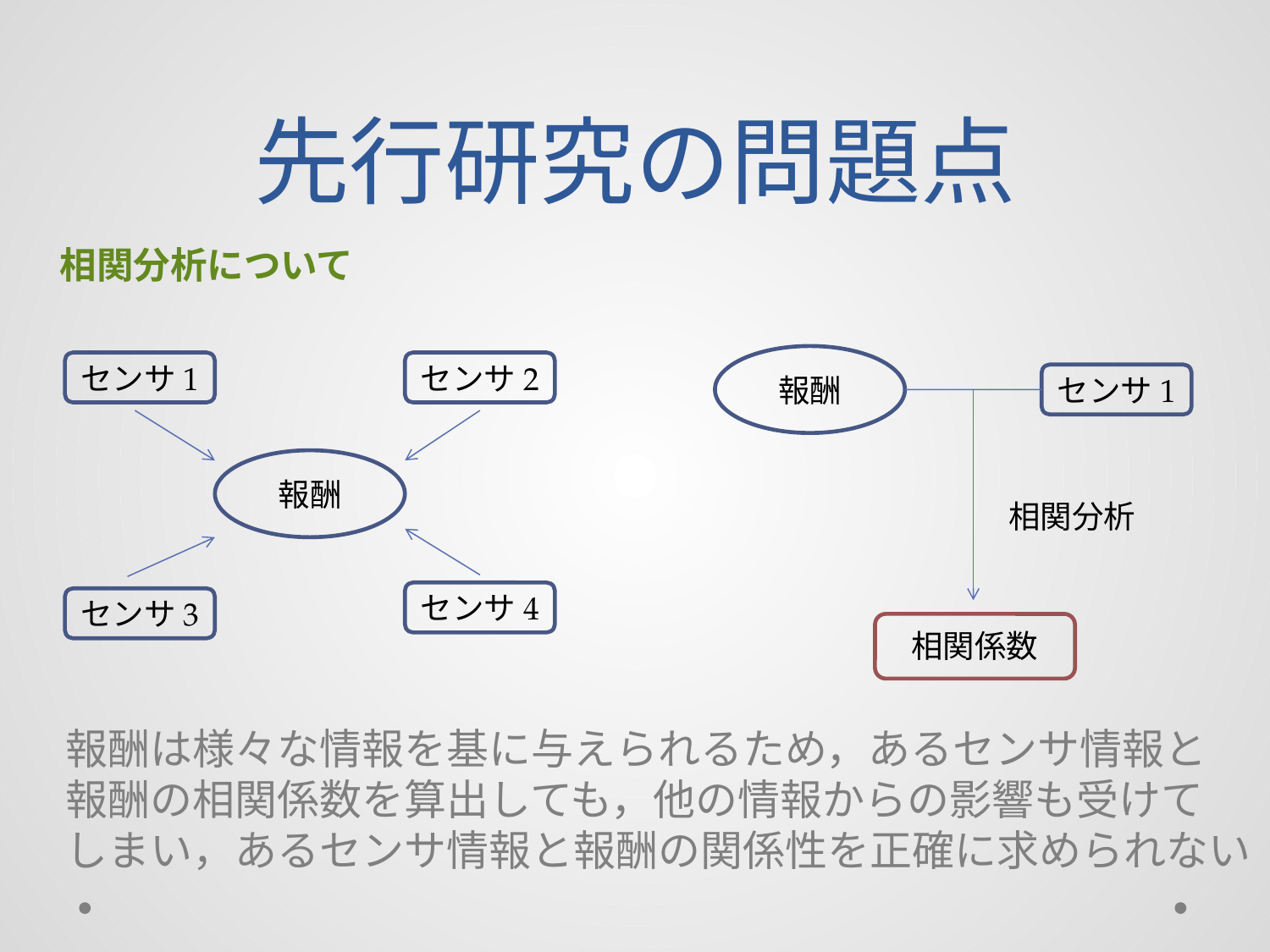

# 先行研究の問題点
相関分析について

報酬
センサ1
センサ2
センサ1
報酬
相関分析
センサ4
センサ3

相関係数
報酬は様々な情報を基に与えられるため，あるセンサ情報と
報酬の相関係数を算出しても，他の情報からの影響も受けて
しまい，あるセンサ情報と報酬の関係性を正確に求められない